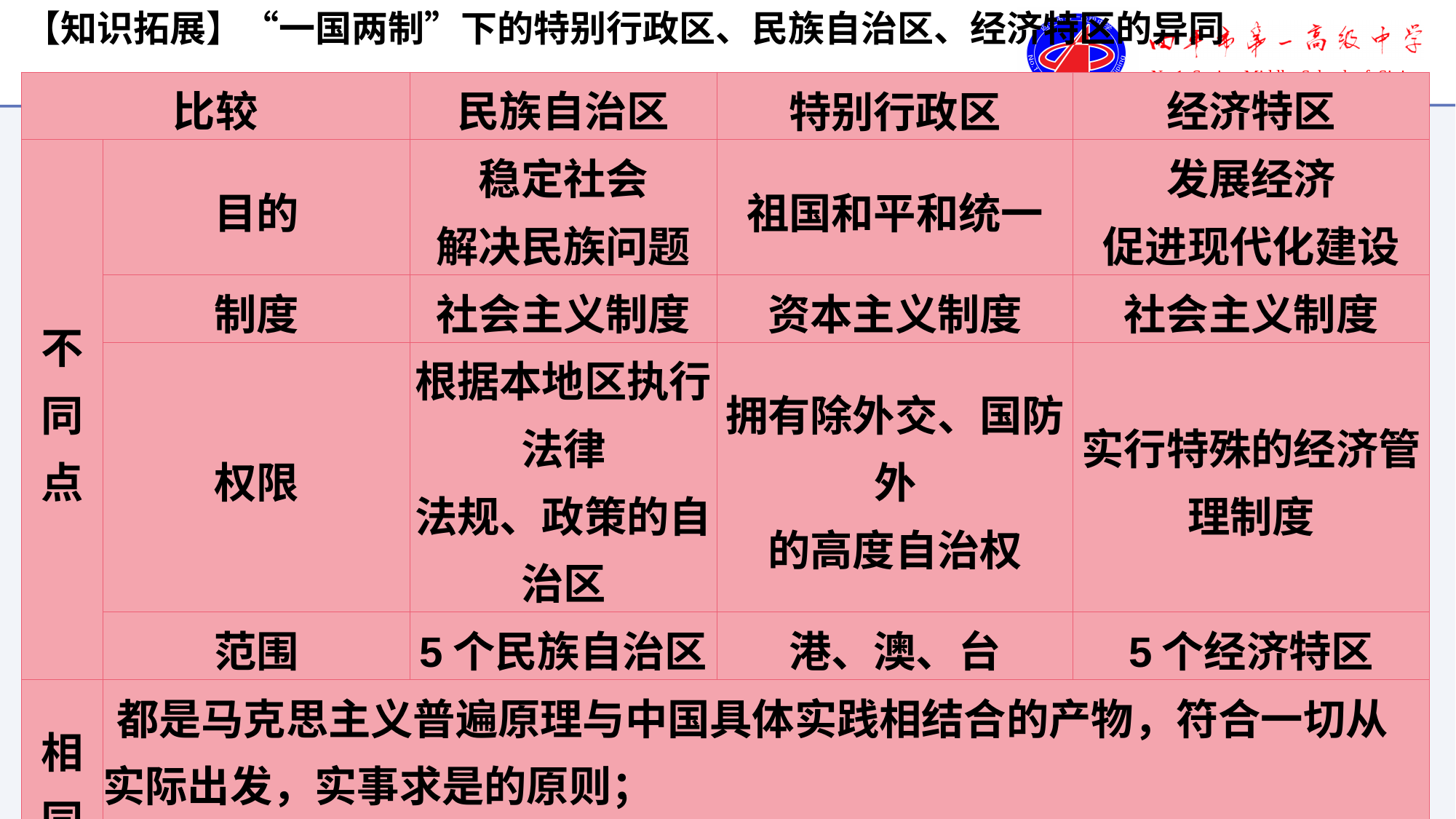

【知识拓展】“一国两制”下的特别行政区、民族自治区、经济特区的异同
| 比较 |  | 民族自治区 | 特别行政区 | 经济特区 |
| --- | --- | --- | --- | --- |
| 不 同 点 | 目的 | 稳定社会 解决民族问题 | 祖国和平和统一 | 发展经济 促进现代化建设 |
|  | 制度 | 社会主义制度 | 资本主义制度 | 社会主义制度 |
|  | 权限 | 根据本地区执行法律 法规、政策的自治区 | 拥有除外交、国防外 的高度自治权 | 实行特殊的经济管理制度 |
|  | 范围 | 5个民族自治区 | 港、澳、台 | 5个经济特区 |
| 相同点 | 都是马克思主义普遍原理与中国具体实践相结合的产物，符合一切从实际出发，实事求是的原则； 都是我国不可分割的地方行政区，享有一定的自治权； 与中央的关系都是中央与地方的关系，受中央人民政府管辖 |  |  |  |